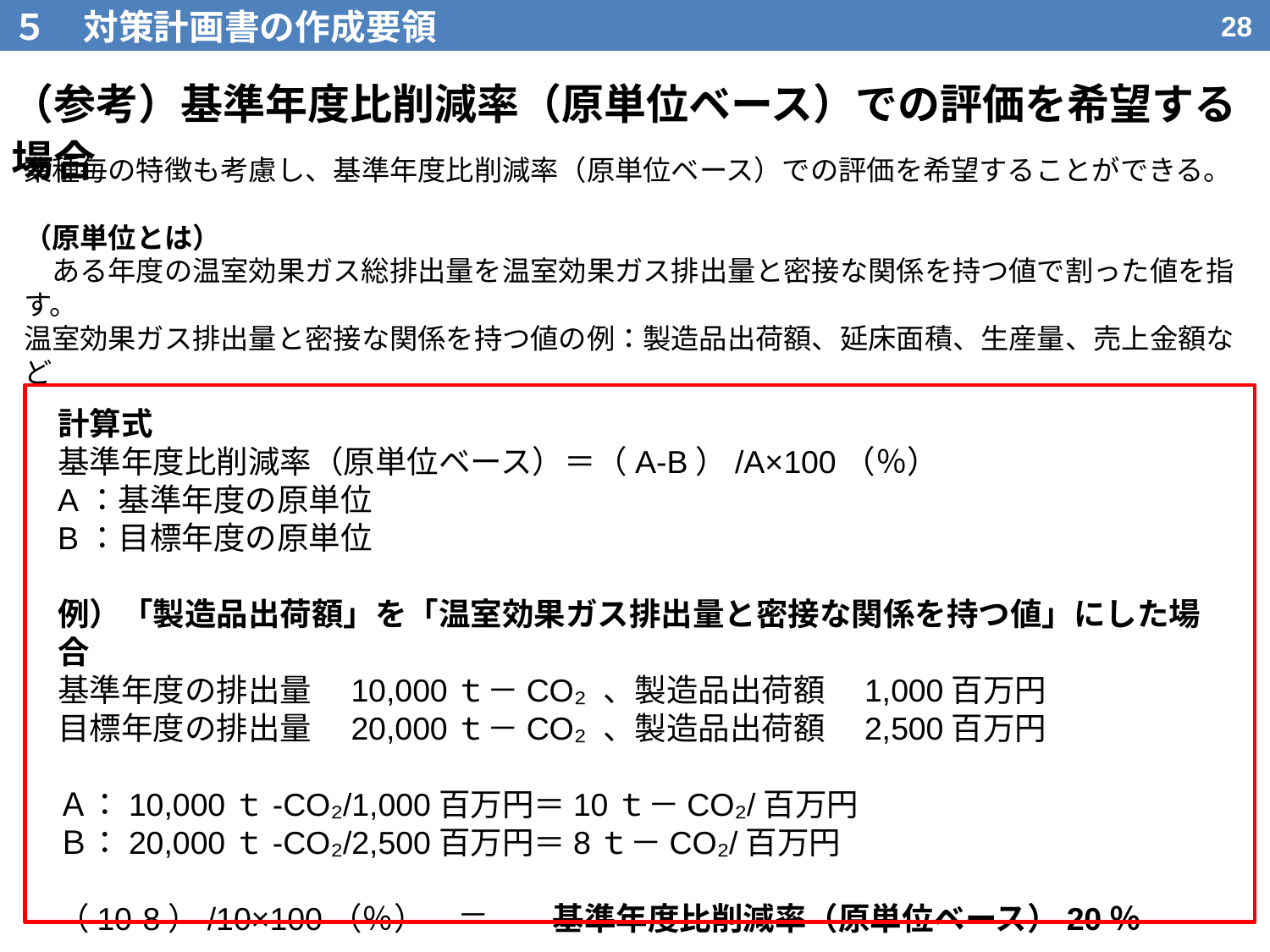

５　対策計画書の作成要領
28
（参考）基準年度比削減率（原単位ベース）での評価を希望する場合
業種毎の特徴も考慮し、基準年度比削減率（原単位ベース）での評価を希望することができる。

（原単位とは）
　ある年度の温室効果ガス総排出量を温室効果ガス排出量と密接な関係を持つ値で割った値を指す。
温室効果ガス排出量と密接な関係を持つ値の例：製造品出荷額、延床面積、生産量、売上金額など

計算式
基準年度比削減率（原単位ベース）＝（A-B）/A×100（％）
A：基準年度の原単位
B：目標年度の原単位

例）「製造品出荷額」を「温室効果ガス排出量と密接な関係を持つ値」にした場合
基準年度の排出量　10,000ｔ－CO₂ 、製造品出荷額　1,000百万円
目標年度の排出量　20,000ｔ－CO₂ 、製造品出荷額　2,500百万円

Ａ：10,000ｔ-CO₂/1,000百万円＝10ｔ－CO₂/百万円
Ｂ：20,000ｔ-CO₂/2,500百万円＝8ｔ－CO₂/百万円

（10-8）/10×100（％）　＝　　基準年度比削減率（原単位ベース）20％